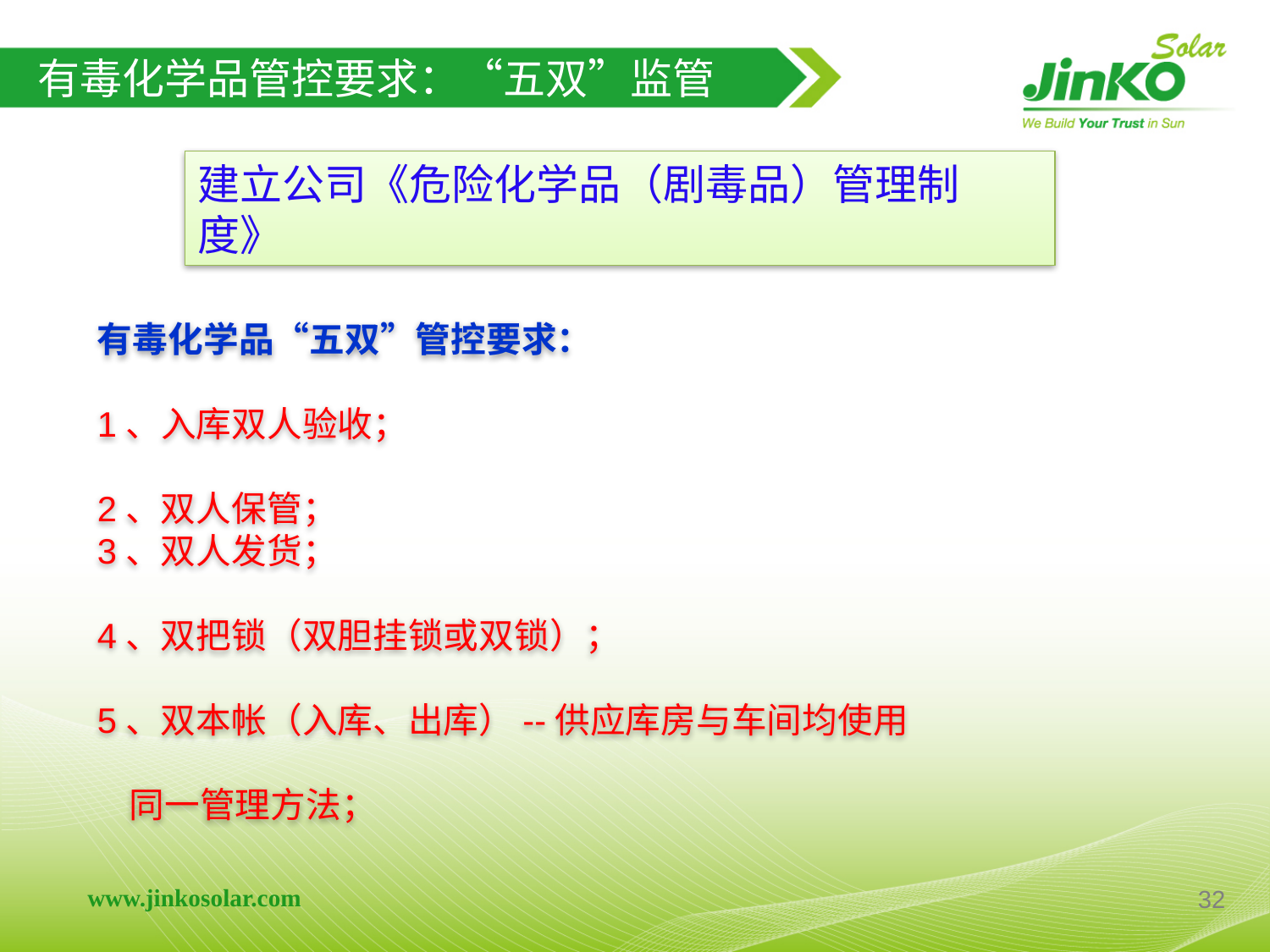

有毒化学品管控要求：“五双”监管

建立公司《危险化学品（剧毒品）管理制度》
有毒化学品“五双”管控要求：
1、入库双人验收；
2、双人保管；
3、双人发货；
4、双把锁（双胆挂锁或双锁）；
5、双本帐（入库、出库）--供应库房与车间均使用
   同一管理方法；